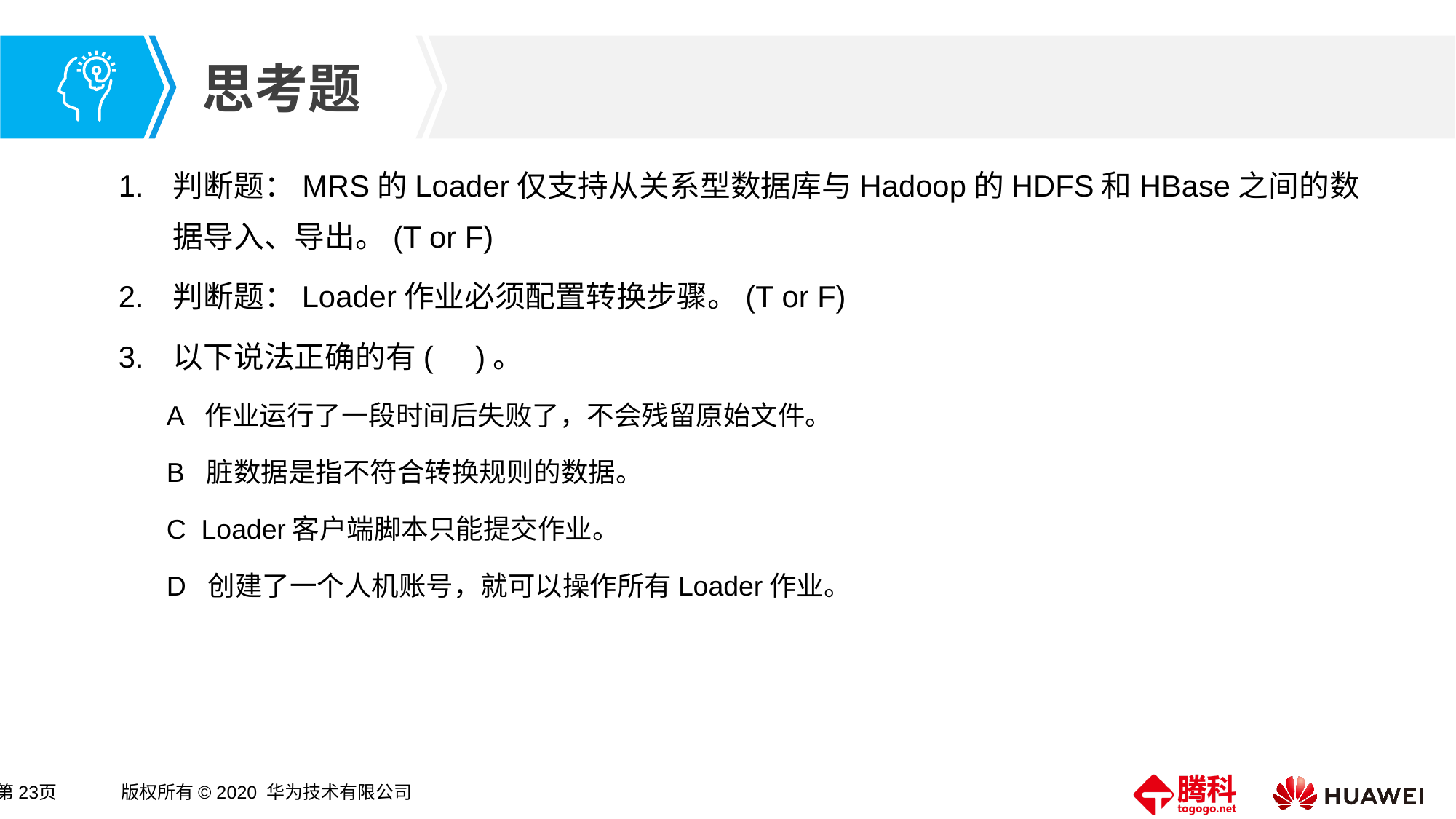

判断题：MRS的Loader仅支持从关系型数据库与Hadoop的HDFS和HBase之间的数据导入、导出。(T or F)
判断题：Loader作业必须配置转换步骤。(T or F)
以下说法正确的有(     )。
A  作业运行了一段时间后失败了，不会残留原始文件。
B  脏数据是指不符合转换规则的数据。
C  Loader客户端脚本只能提交作业。
D  创建了一个人机账号，就可以操作所有Loader作业。